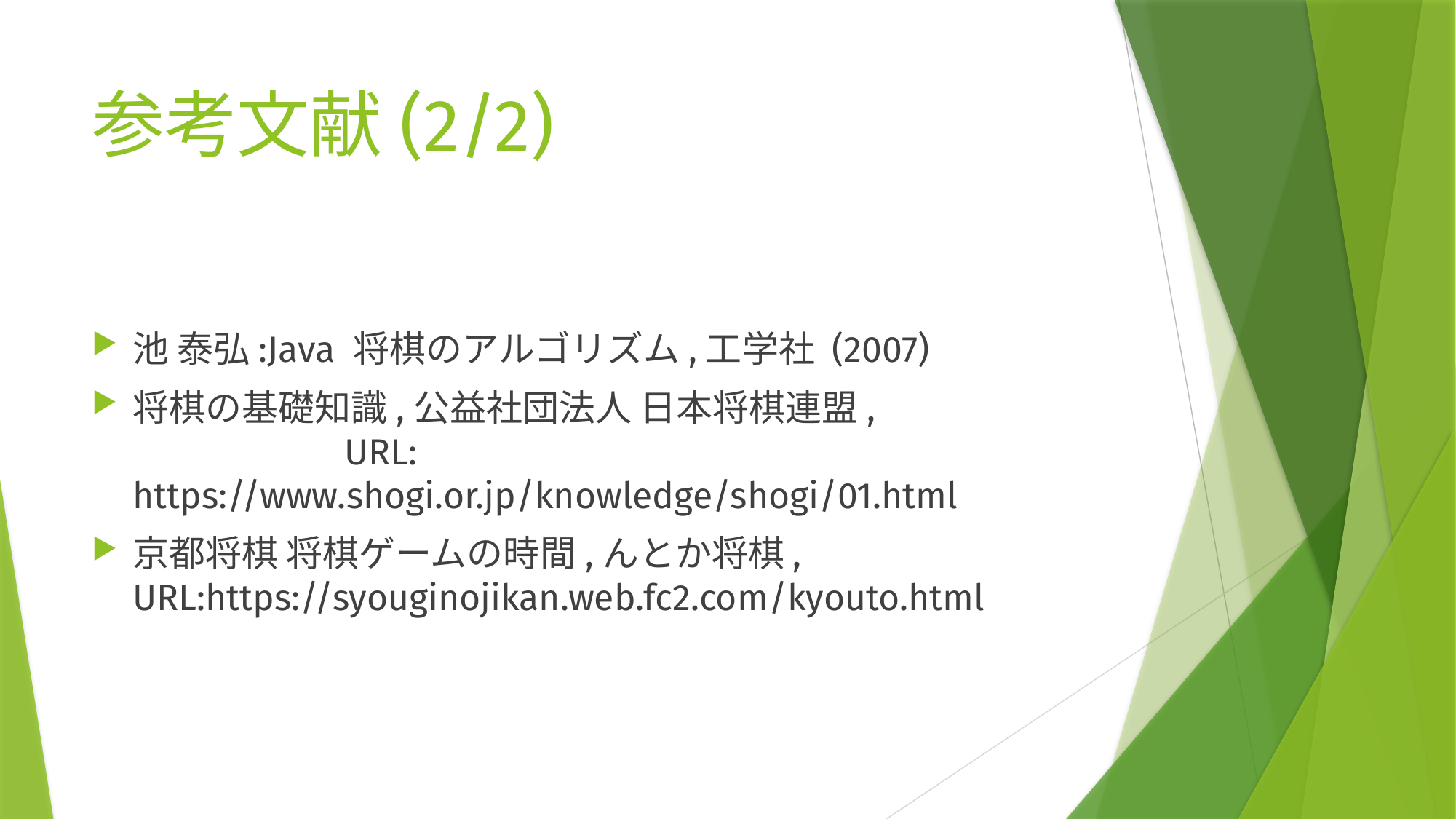

# 参考文献(2/2)
池 泰弘:Java 将棋のアルゴリズム,工学社 (2007)
将棋の基礎知識,公益社団法人 日本将棋連盟,                                             URL: https://www.shogi.or.jp/knowledge/shogi/01.html
京都将棋 将棋ゲームの時間,んとか将棋, 　 URL:https://syouginojikan.web.fc2.com/kyouto.html